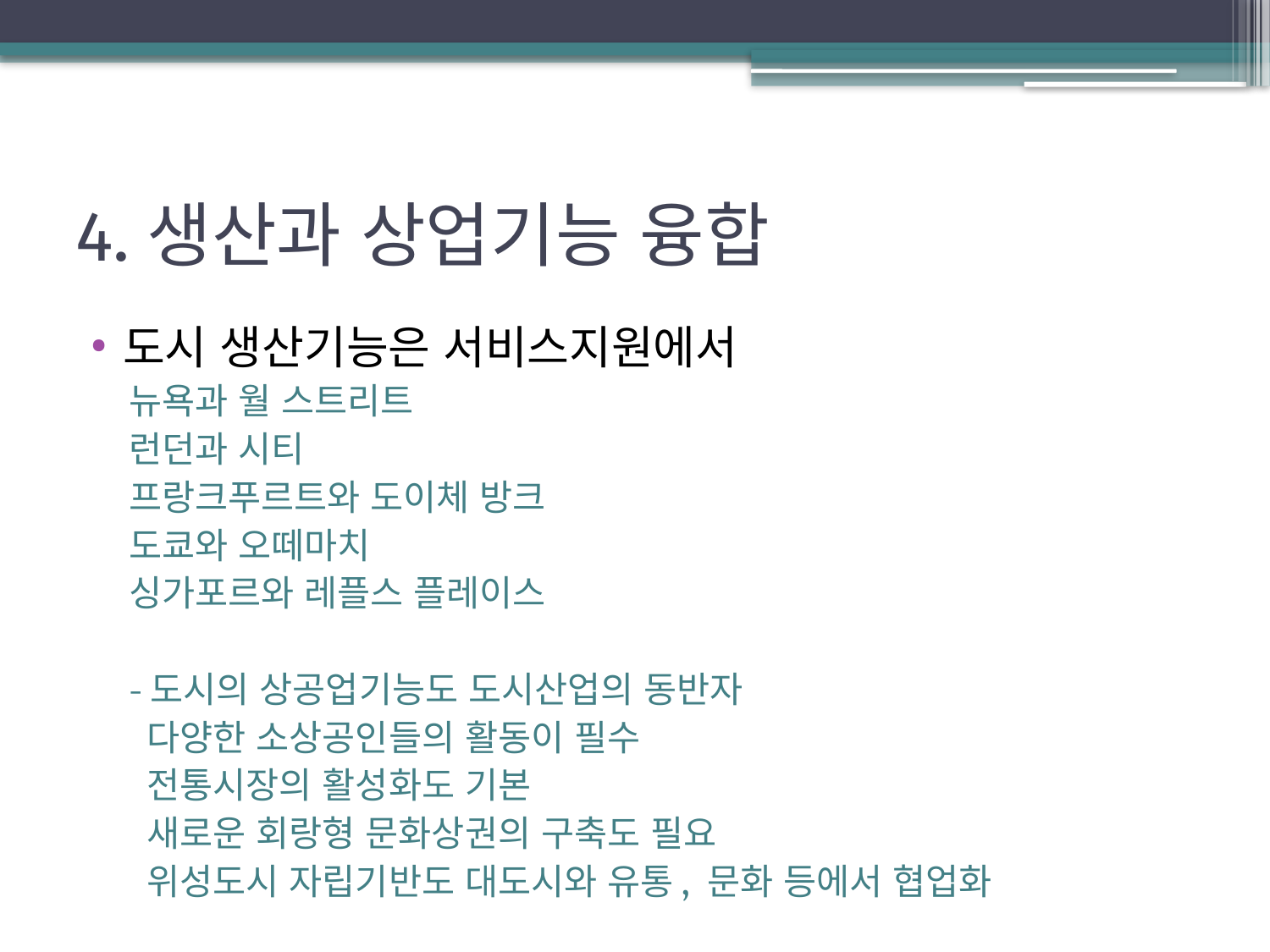

# 4.생산과 상업기능 융합
도시 생산기능은 서비스지원에서
뉴욕과 월 스트리트
런던과 시티
프랑크푸르트와 도이체 방크
도쿄와 오떼마치
싱가포르와 레플스 플레이스

-도시의 상공업기능도 도시산업의 동반자
 다양한 소상공인들의 활동이 필수
 전통시장의 활성화도 기본
 새로운 회랑형 문화상권의 구축도 필요
 위성도시 자립기반도 대도시와 유통, 문화 등에서 협업화